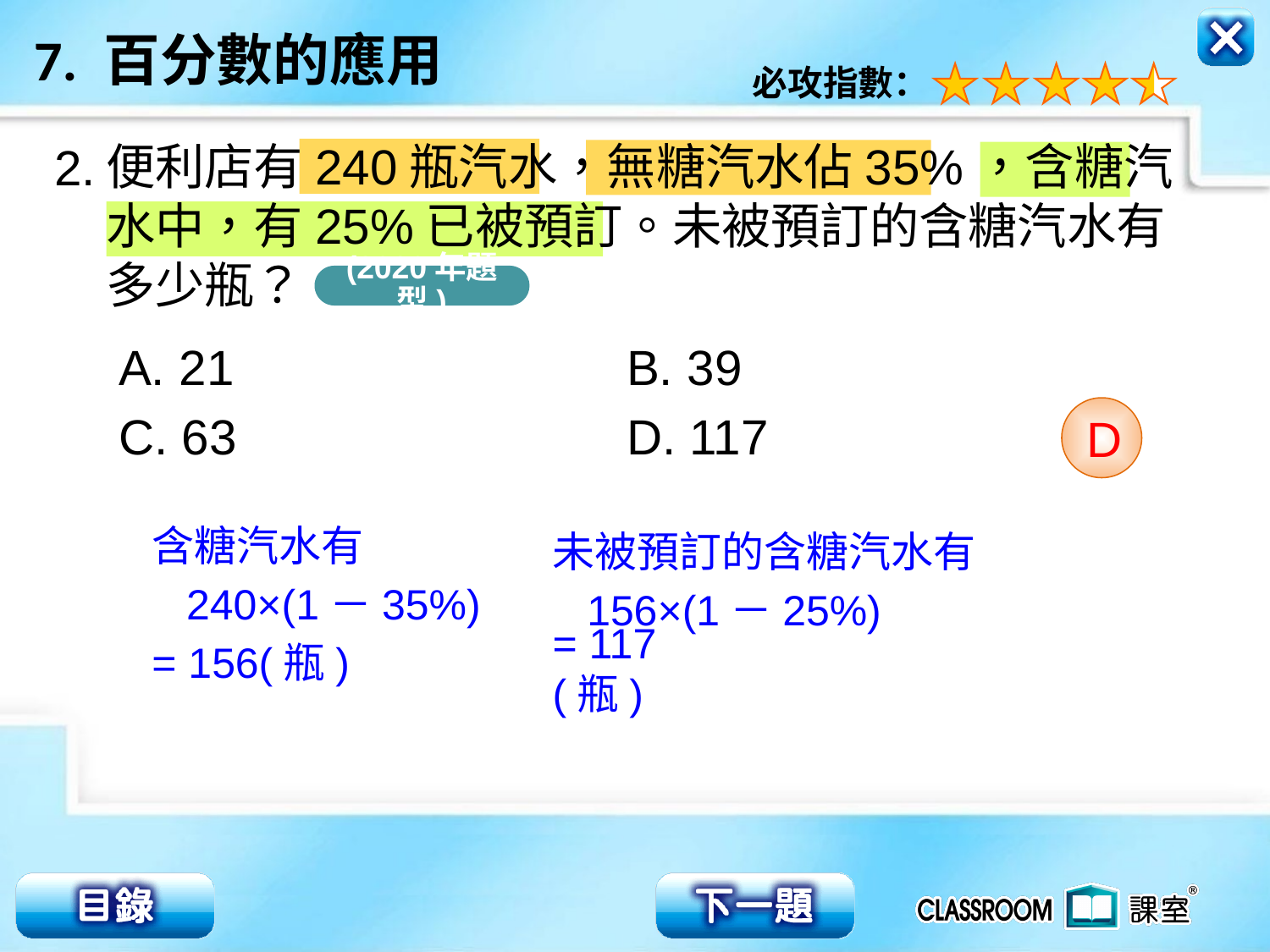

便利店有240瓶汽水，無糖汽水佔35%，含糖汽
水中，有25%已被預訂。未被預訂的含糖汽水有
多少瓶？
2.

(2020年題型)
A. 21 			B. 39
C. 63 			D. 117

D
含糖汽水有
未被預訂的含糖汽水有
240×(1－35%)
156×(1－25%)
= 156(瓶)
= 117(瓶)